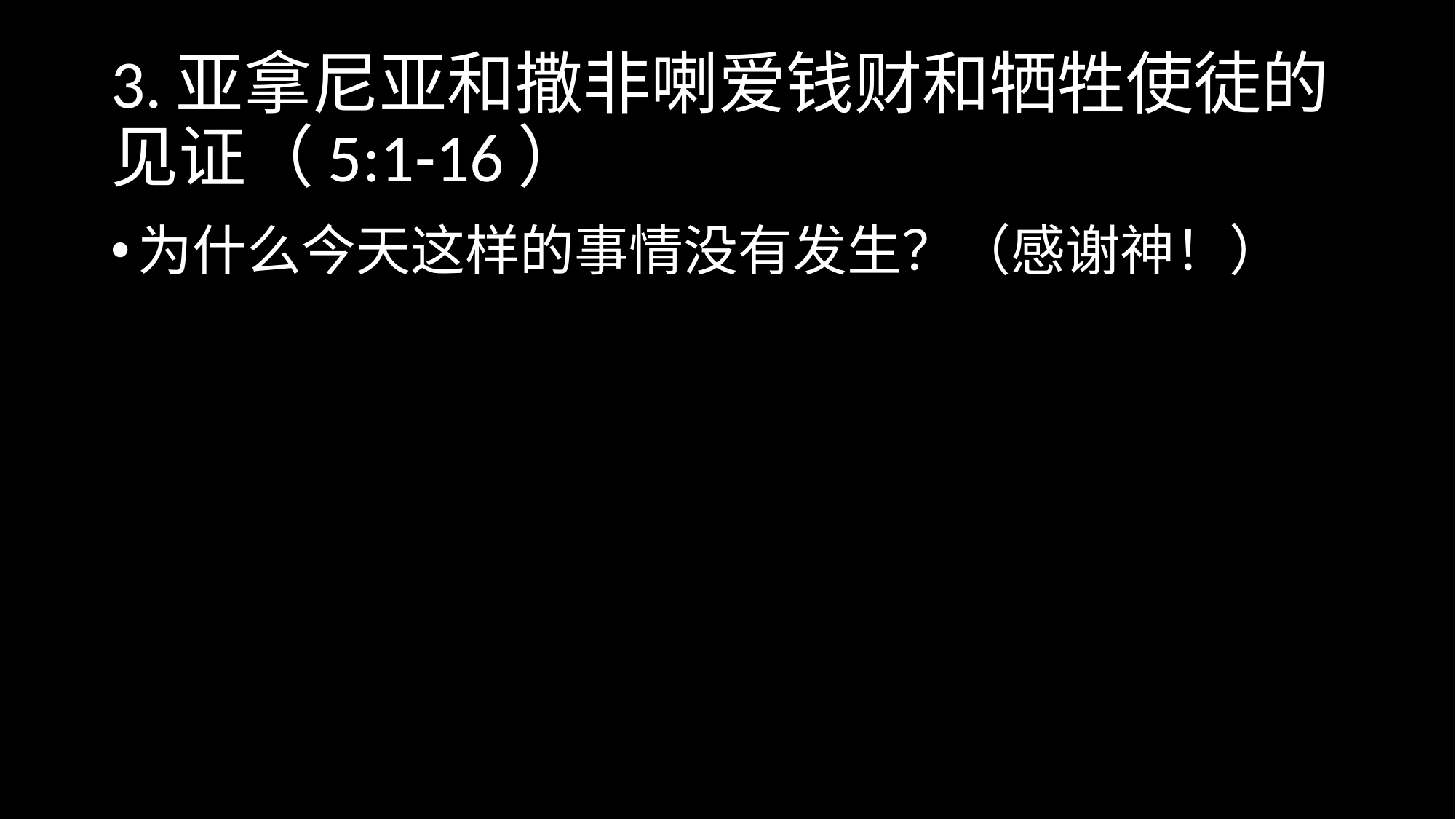

# 3.亚拿尼亚和撒非喇爱钱财和牺牲使徒的见证（5:1-16）
为什么今天这样的事情没有发生？（感谢神！）